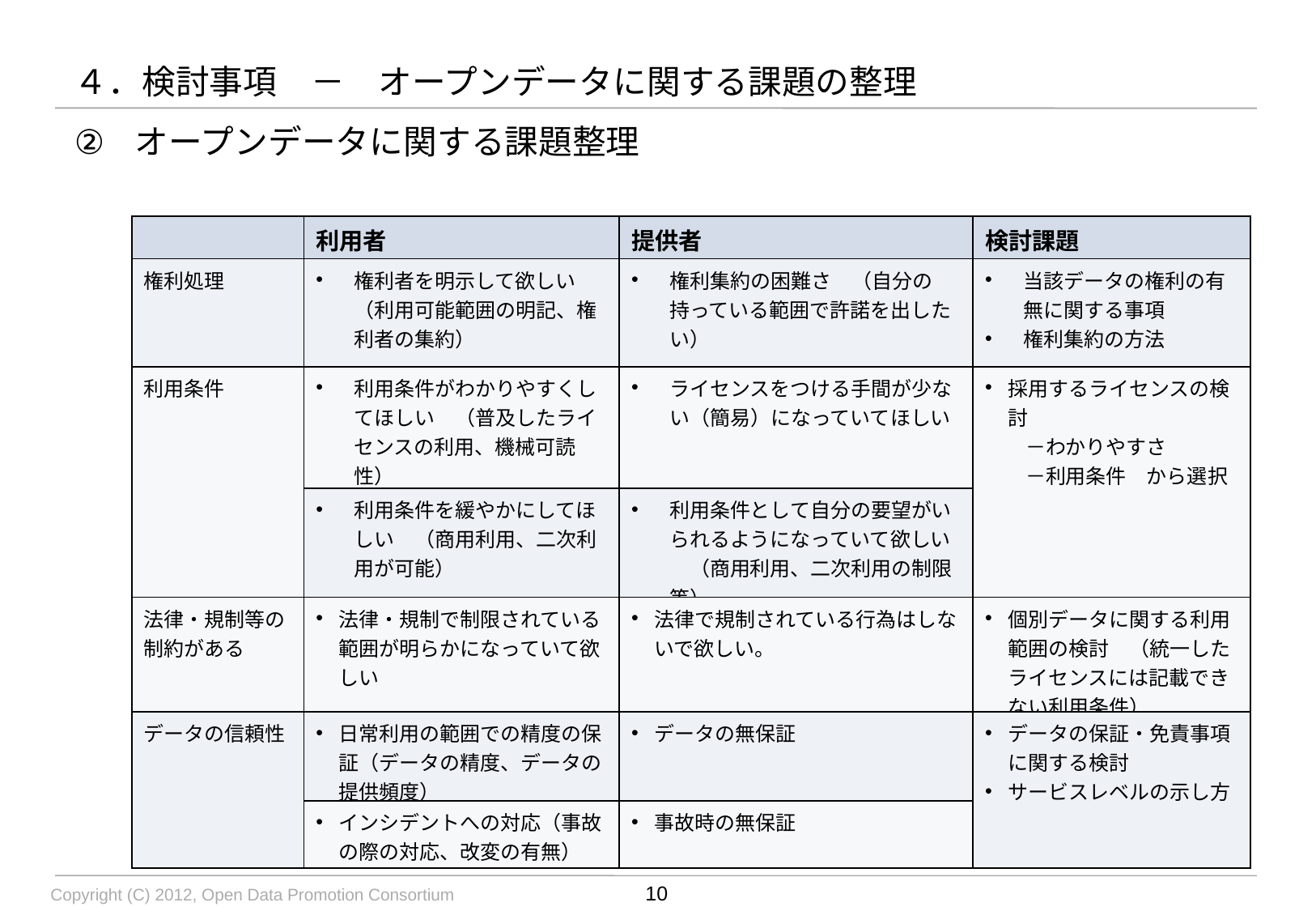

# ４．検討事項　－　オープンデータに関する課題の整理
オープンデータに関する課題整理

|  | 利用者 | 提供者 | 検討課題 |
| --- | --- | --- | --- |
| 権利処理 | 権利者を明示して欲しい（利用可能範囲の明記、権利者の集約） | 権利集約の困難さ　（自分の持っている範囲で許諾を出したい） | 当該データの権利の有無に関する事項 権利集約の方法 |
| 利用条件 | 利用条件がわかりやすくしてほしい　（普及したライセンスの利用、機械可読性） | ライセンスをつける手間が少ない（簡易）になっていてほしい | 採用するライセンスの検討 　　－わかりやすさ 　　－利用条件　から選択 |
|  | 利用条件を緩やかにしてほしい　（商用利用、二次利用が可能） | 利用条件として自分の要望がいられるようになっていて欲しい　（商用利用、二次利用の制限等） |  |
| 法律・規制等の制約がある | 法律・規制で制限されている範囲が明らかになっていて欲しい | 法律で規制されている行為はしないで欲しい。 | 個別データに関する利用範囲の検討　（統一したライセンスには記載できない利用条件） |
| データの信頼性 | 日常利用の範囲での精度の保証（データの精度、データの提供頻度） | データの無保証 | データの保証・免責事項に関する検討 サービスレベルの示し方 |
|  | インシデントへの対応（事故の際の対応、改変の有無） | 事故時の無保証 |  |
10
Copyright (C) 2012, Open Data Promotion Consortium